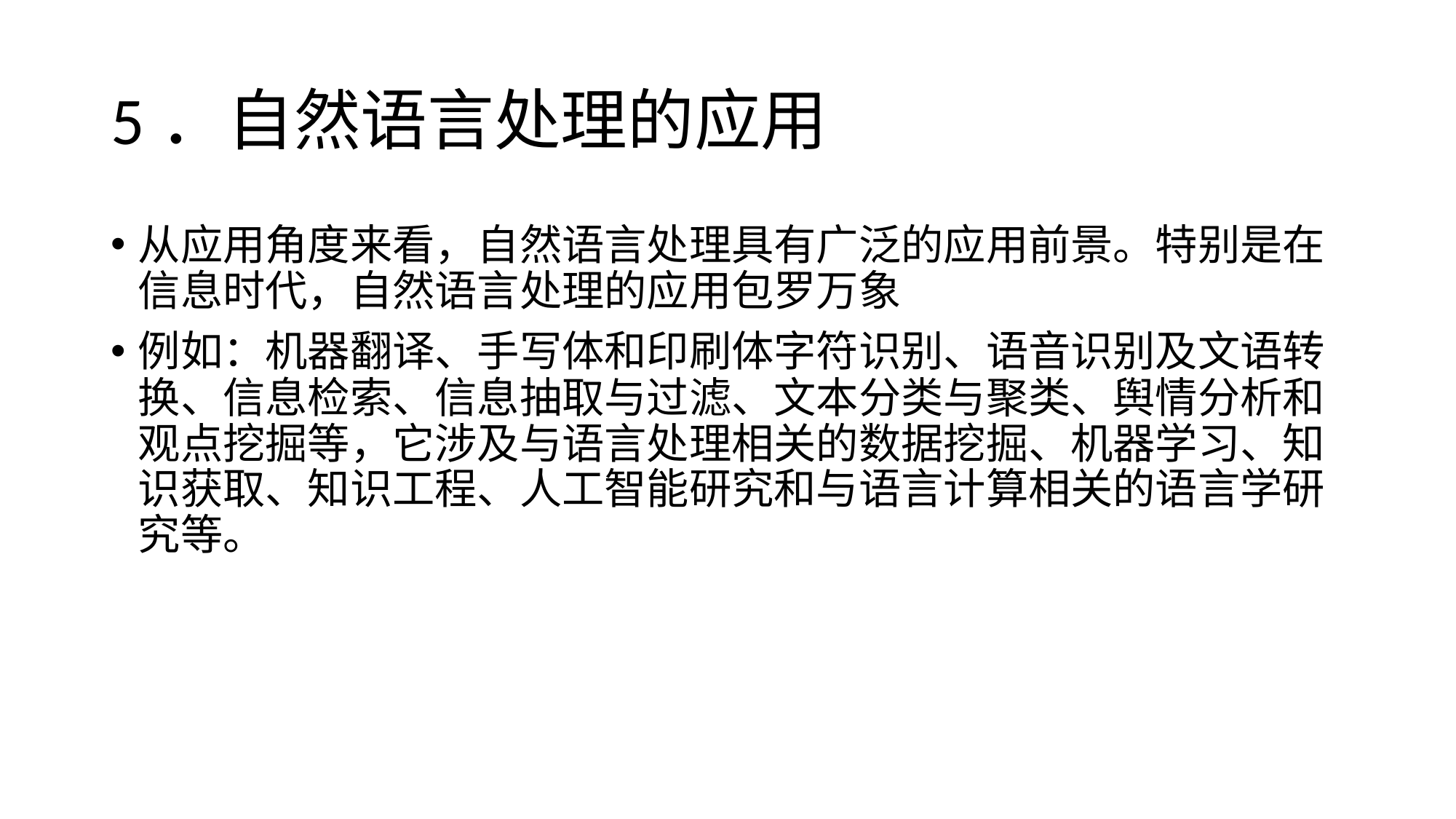

# 5．自然语言处理的应用
从应用角度来看，自然语言处理具有广泛的应用前景。特别是在信息时代，自然语言处理的应用包罗万象
例如：机器翻译、手写体和印刷体字符识别、语音识别及文语转换、信息检索、信息抽取与过滤、文本分类与聚类、舆情分析和观点挖掘等，它涉及与语言处理相关的数据挖掘、机器学习、知识获取、知识工程、人工智能研究和与语言计算相关的语言学研究等。